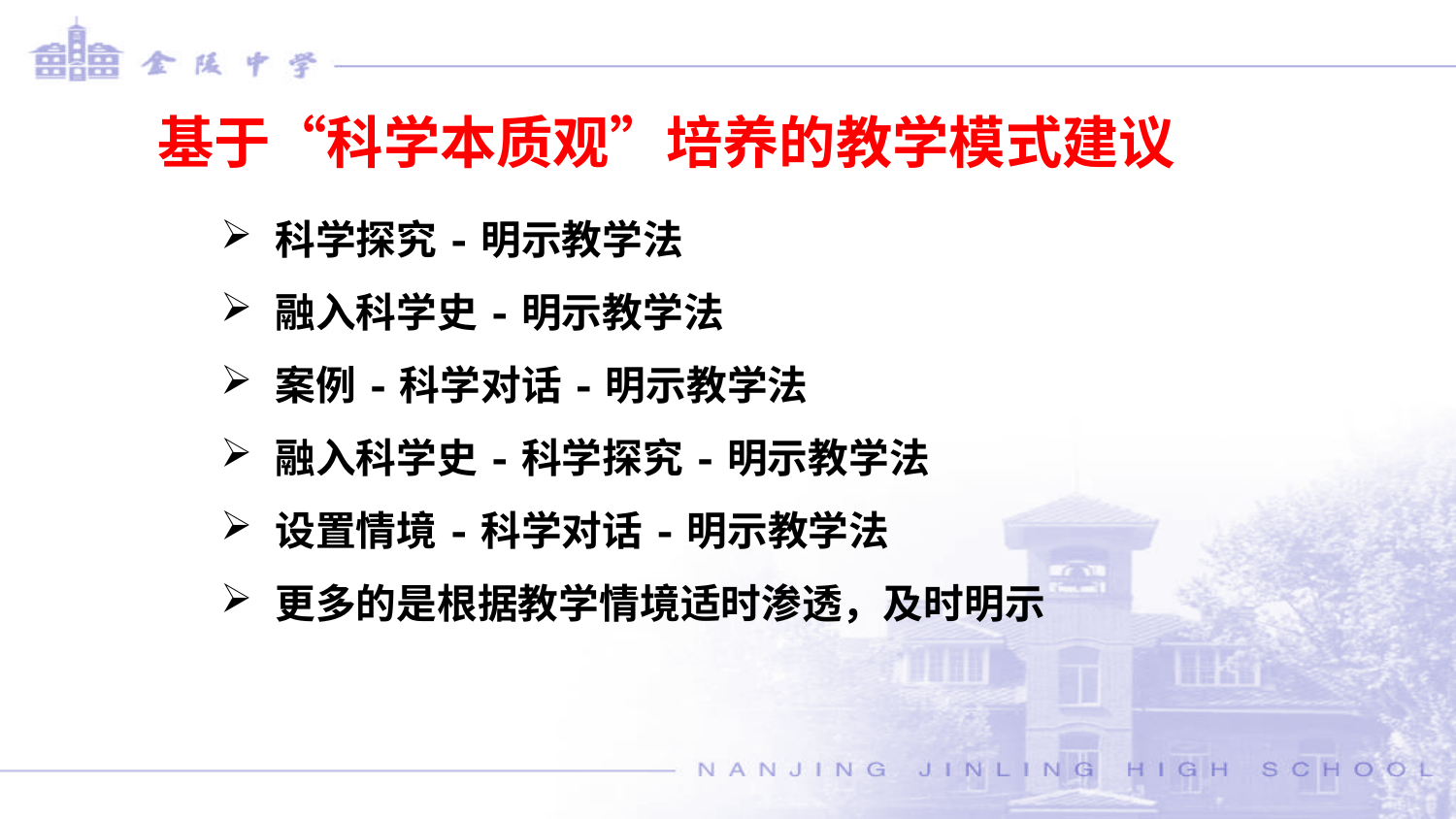

基于“科学本质观”培养的教学模式建议
科学探究-明示教学法
融入科学史-明示教学法
案例-科学对话-明示教学法
融入科学史-科学探究-明示教学法
设置情境-科学对话-明示教学法
更多的是根据教学情境适时渗透，及时明示